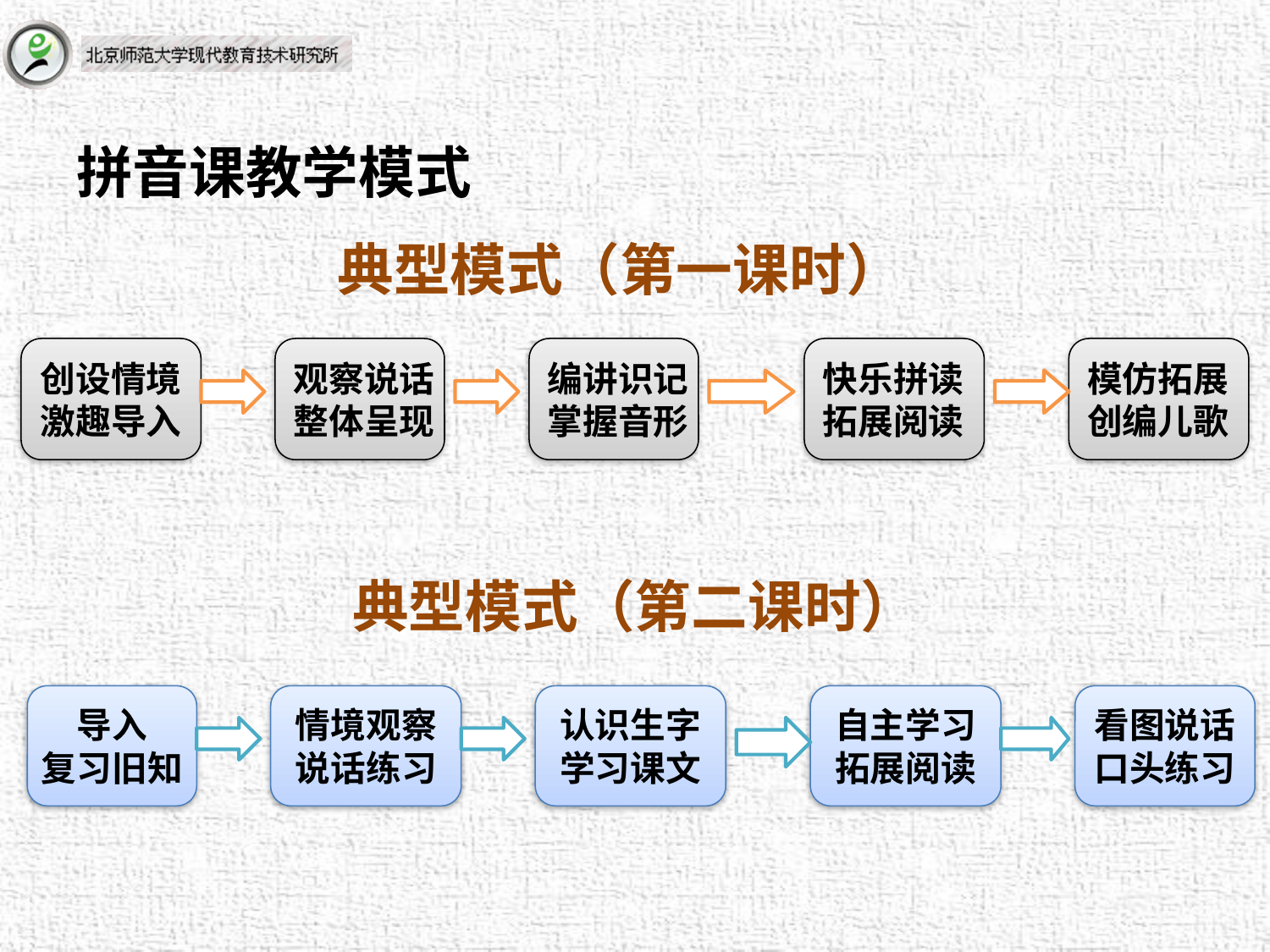

# 拼音课教学模式
    典型模式（第一课时）

创设情境
激趣导入

观察说话
整体呈现
编讲识记
掌握音形

快乐拼读
拓展阅读

模仿拓展
创编儿歌

    典型模式（第二课时）

导入
复习旧知

情境观察
说话练习
认识生字
学习课文

自主学习
拓展阅读

看图说话
口头练习